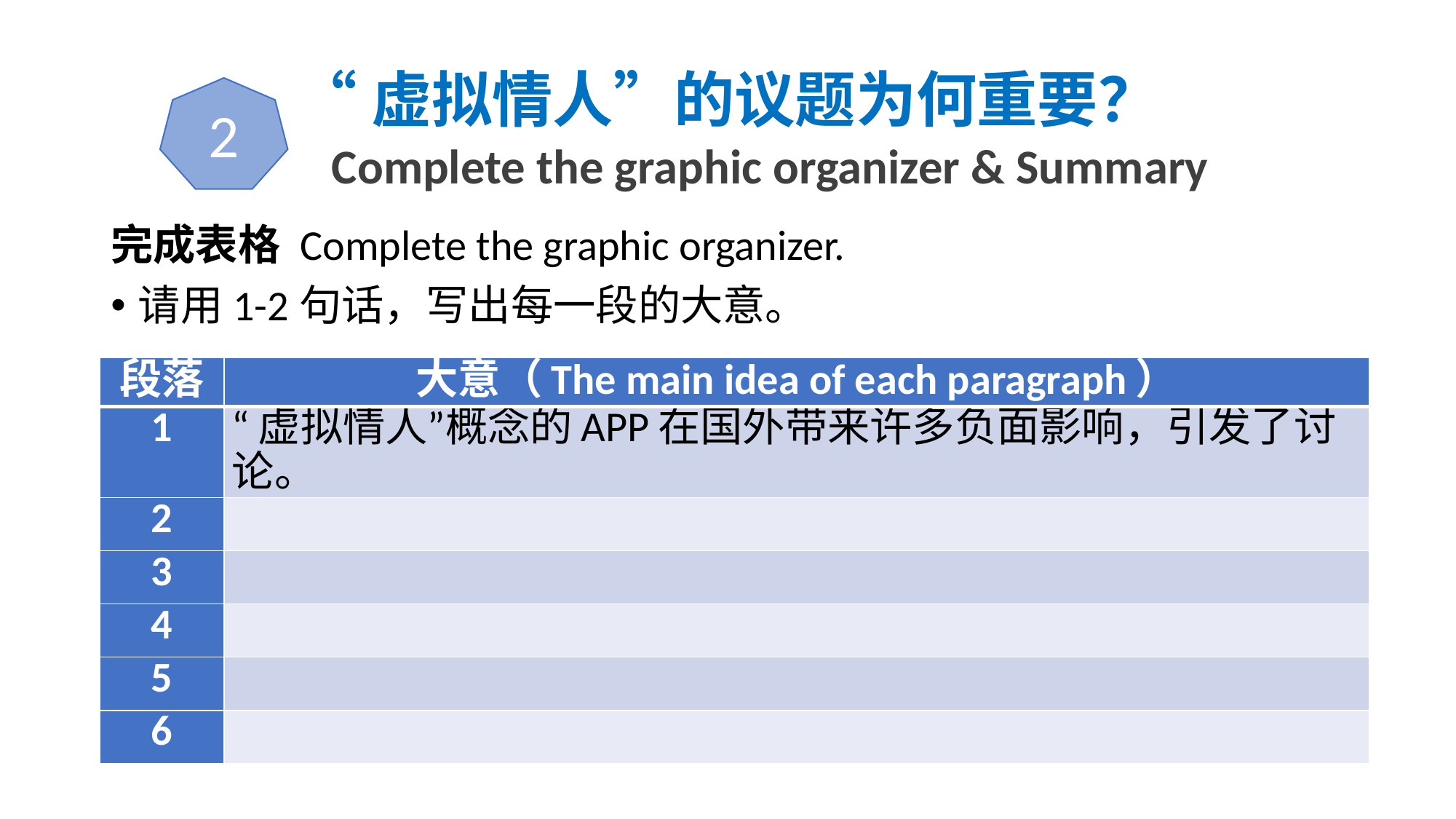

# “虚拟情人”的议题为何重要？ Complete the graphic organizer & Summary
2
完成表格 Complete the graphic organizer.
请用1-2句话，写出每一段的大意。

| 段落 | 大意（The main idea of each paragraph） |
| --- | --- |
| 1 | “虚拟情人”概念的APP在国外带来许多负面影响，引发了讨论。 |
| 2 |  |
| 3 |  |
| 4 |  |
| 5 |  |
| 6 |  |